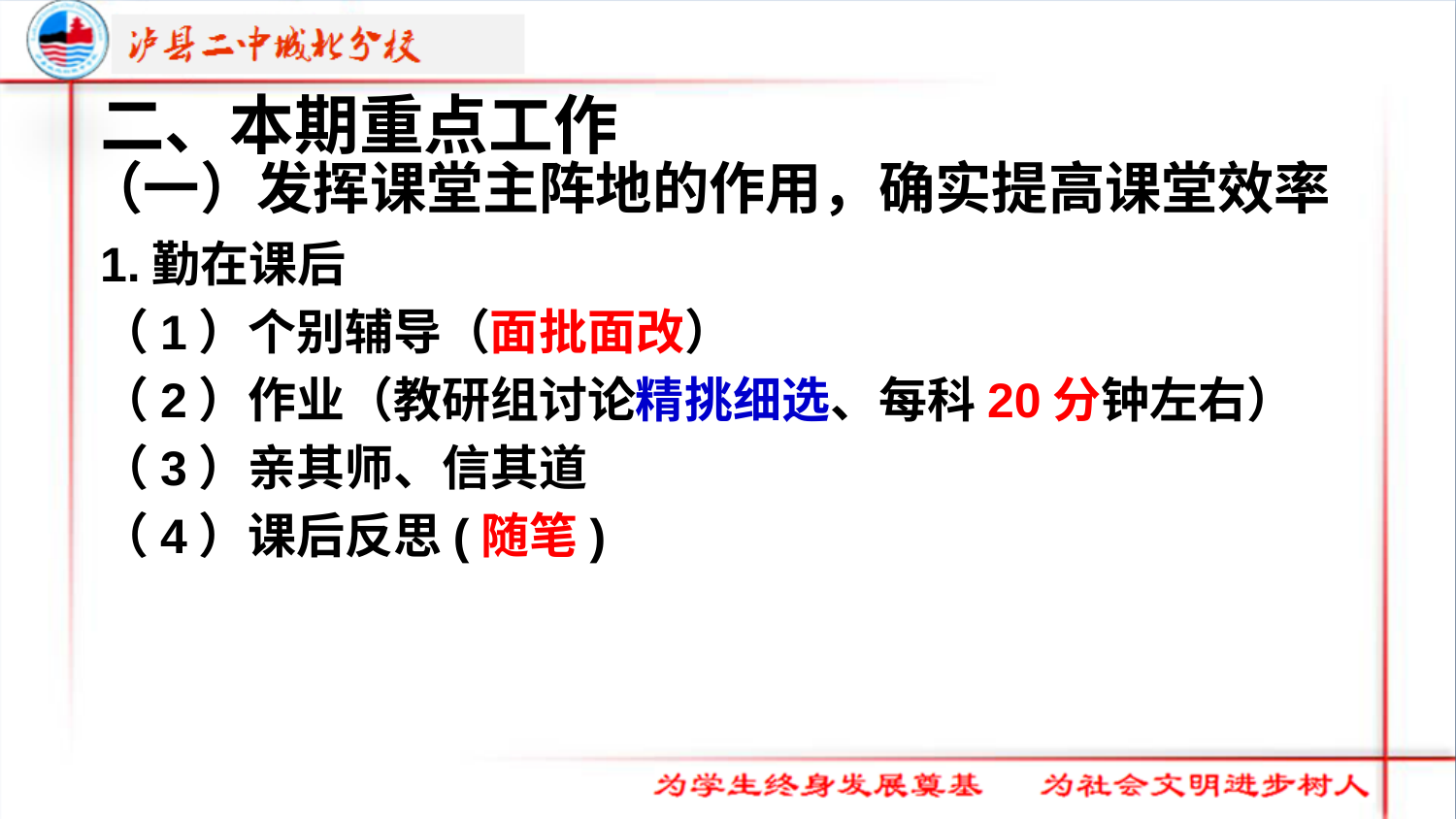

二、本期重点工作
# （一）发挥课堂主阵地的作用，确实提高课堂效率
1.勤在课后
（1）个别辅导（面批面改）
（2）作业（教研组讨论精挑细选、每科20分钟左右）
（3）亲其师、信其道
（4）课后反思(随笔)